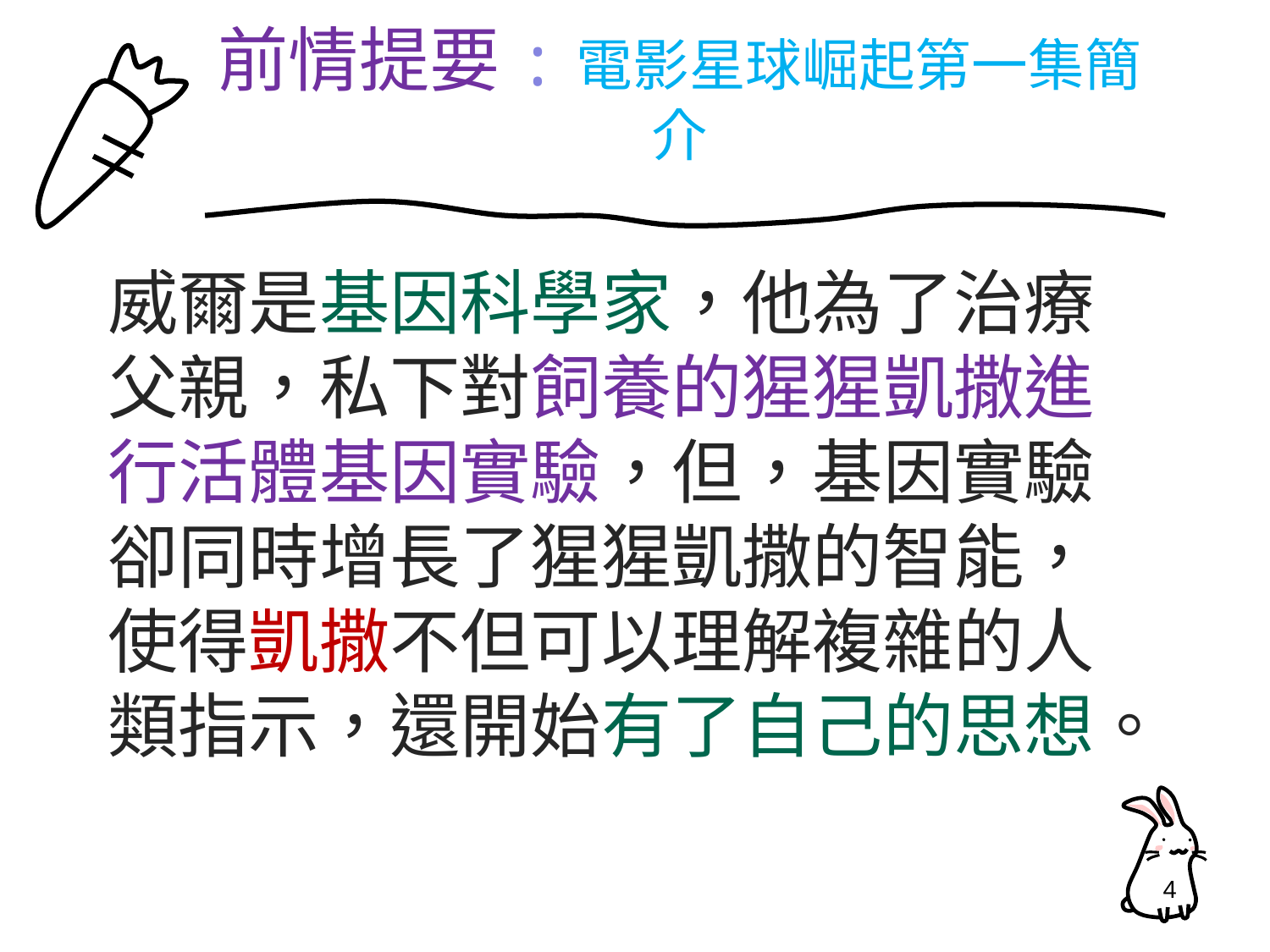

前情提要:電影星球崛起第一集簡介
威爾是基因科學家，他為了治療父親，私下對飼養的猩猩凱撒進行活體基因實驗，但，基因實驗卻同時增長了猩猩凱撒的智能，使得凱撒不但可以理解複雜的人類指示，還開始有了自己的思想。

4